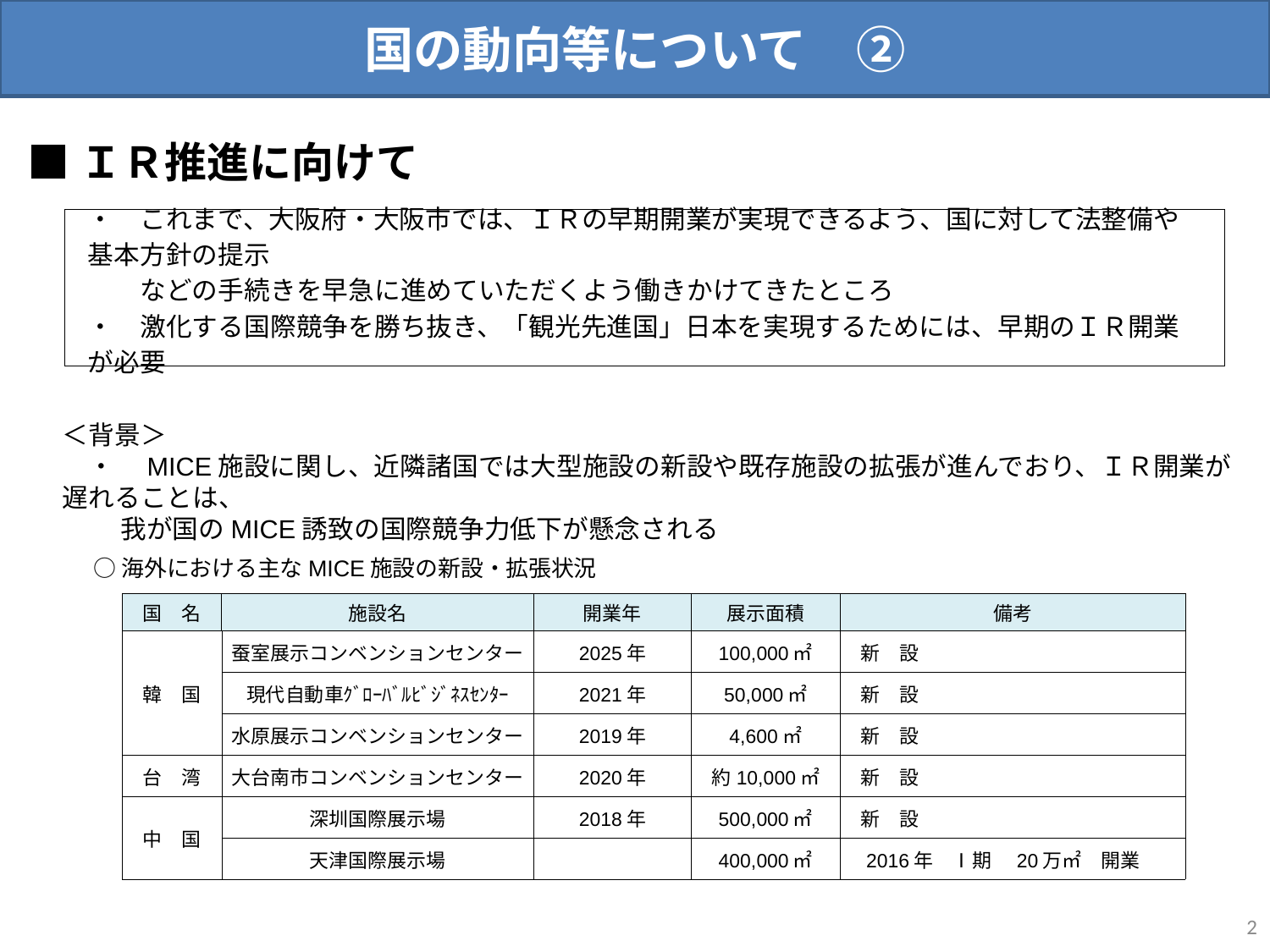

国の動向等について　②
■ＩＲ推進に向けて
・　これまで、大阪府・大阪市では、ＩＲの早期開業が実現できるよう、国に対して法整備や基本方針の提示
　　などの手続きを早急に進めていただくよう働きかけてきたところ
・　激化する国際競争を勝ち抜き、「観光先進国」日本を実現するためには、早期のＩＲ開業が必要
＜背景＞
　・　MICE施設に関し、近隣諸国では大型施設の新設や既存施設の拡張が進んでおり、ＩＲ開業が遅れることは、
　　 我が国のMICE誘致の国際競争力低下が懸念される
○海外における主なMICE施設の新設・拡張状況
| 国　名 | 施設名 | 開業年 | 展示面積 | 備考 |
| --- | --- | --- | --- | --- |
| 韓　国 | 蚕室展示コンベンションセンター | 2025年 | 100,000㎡ | 新　設 |
|  | 現代自動車ｸﾞﾛｰﾊﾞﾙﾋﾞｼﾞﾈｽｾﾝﾀｰ | 2021年 | 50,000㎡ | 新　設 |
|  | 水原展示コンベンションセンター | 2019年 | 4,600㎡ | 新　設 |
| 台　湾 | 大台南市コンベンションセンター | 2020年 | 約10,000㎡ | 新　設 |
| 中　国 | 深圳国際展示場 | 2018年 | 500,000㎡ | 新　設 |
|  | 天津国際展示場 |  | 400,000㎡ | 2016年　Ⅰ期　20万㎡　開業 |
2